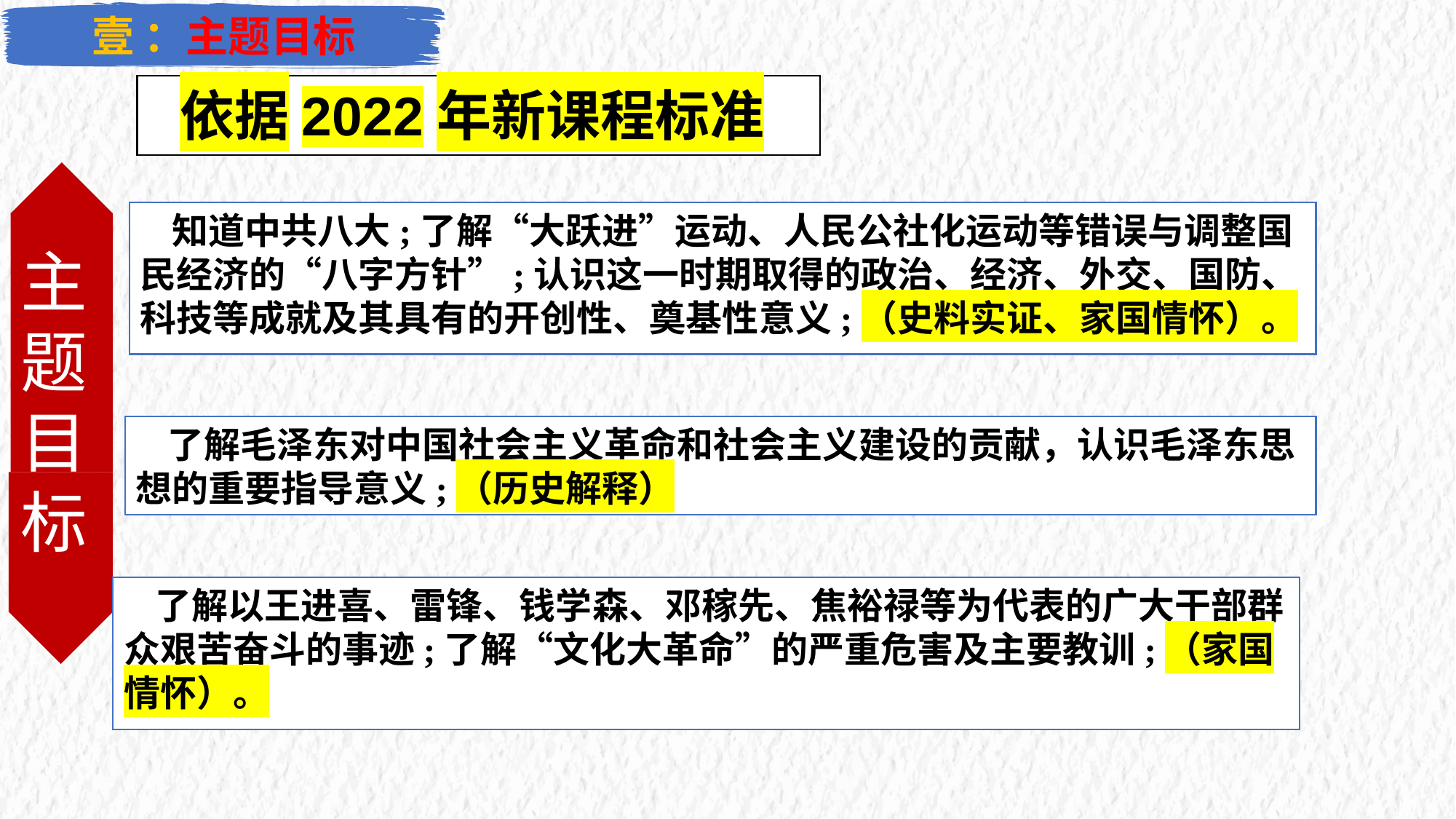

壹 ：主题目标
依据2022年新课程标准

主题目标

知道中共八大;了解“大跃进”运动、人民公社化运动等错误与调整国民经济的“八字方针”;认识这一时期取得的政治、经济、外交、国防、科技等成就及其具有的开创性、奠基性意义;（史料实证、家国情怀）。
了解毛泽东对中国社会主义革命和社会主义建设的贡献，认识毛泽东思想的重要指导意义;（历史解释）
了解以王进喜、雷锋、钱学森、邓稼先、焦裕禄等为代表的广大干部群众艰苦奋斗的事迹;了解“文化大革命”的严重危害及主要教训;（家国情怀）。